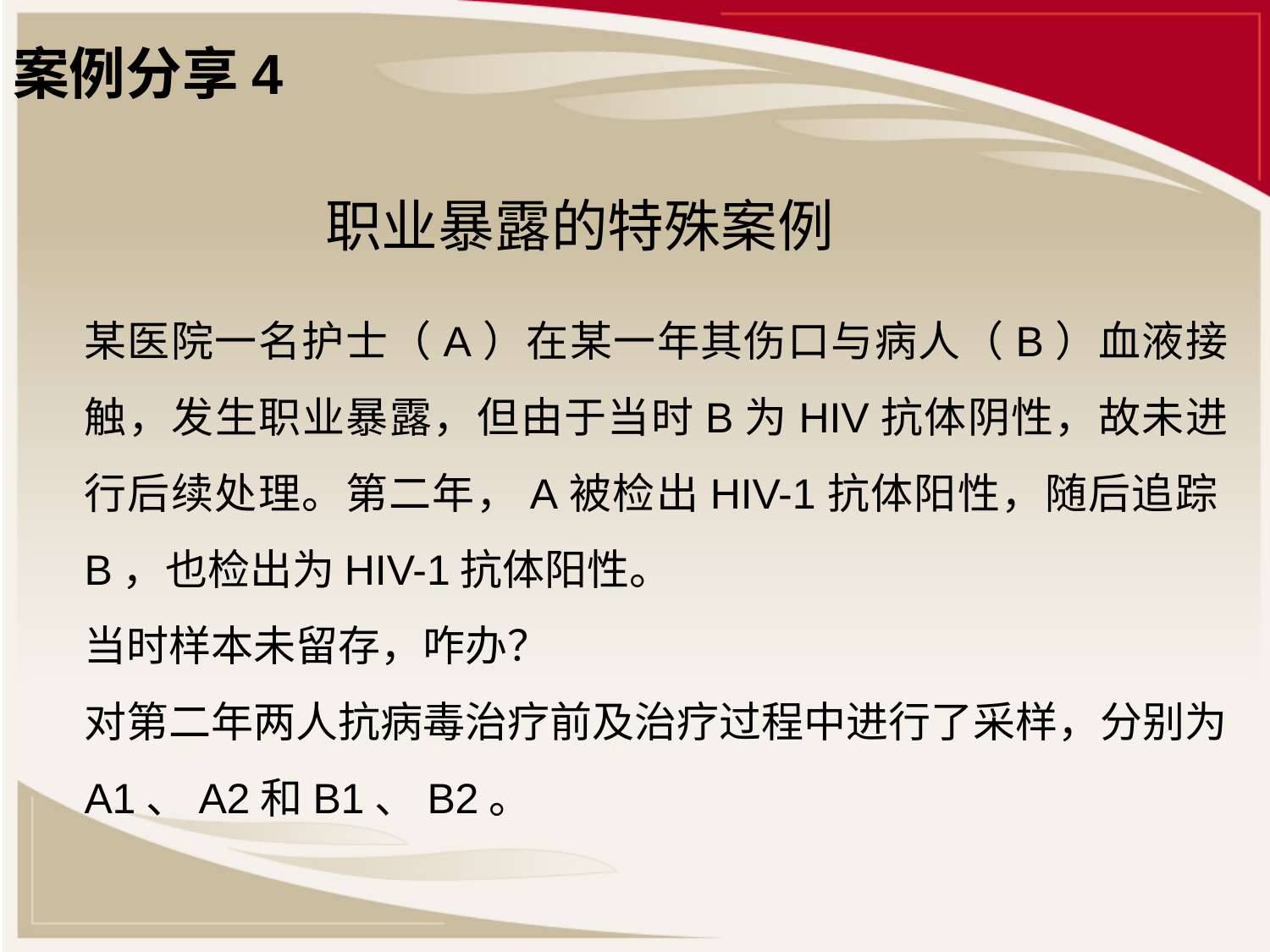

案例分享4
职业暴露的特殊案例
某医院一名护士（A）在某一年其伤口与病人（B）血液接触，发生职业暴露，但由于当时B为HIV抗体阴性，故未进行后续处理。第二年，A被检出HIV-1抗体阳性，随后追踪B，也检出为HIV-1抗体阳性。
当时样本未留存，咋办？
对第二年两人抗病毒治疗前及治疗过程中进行了采样，分别为A1、A2和B1、B2。